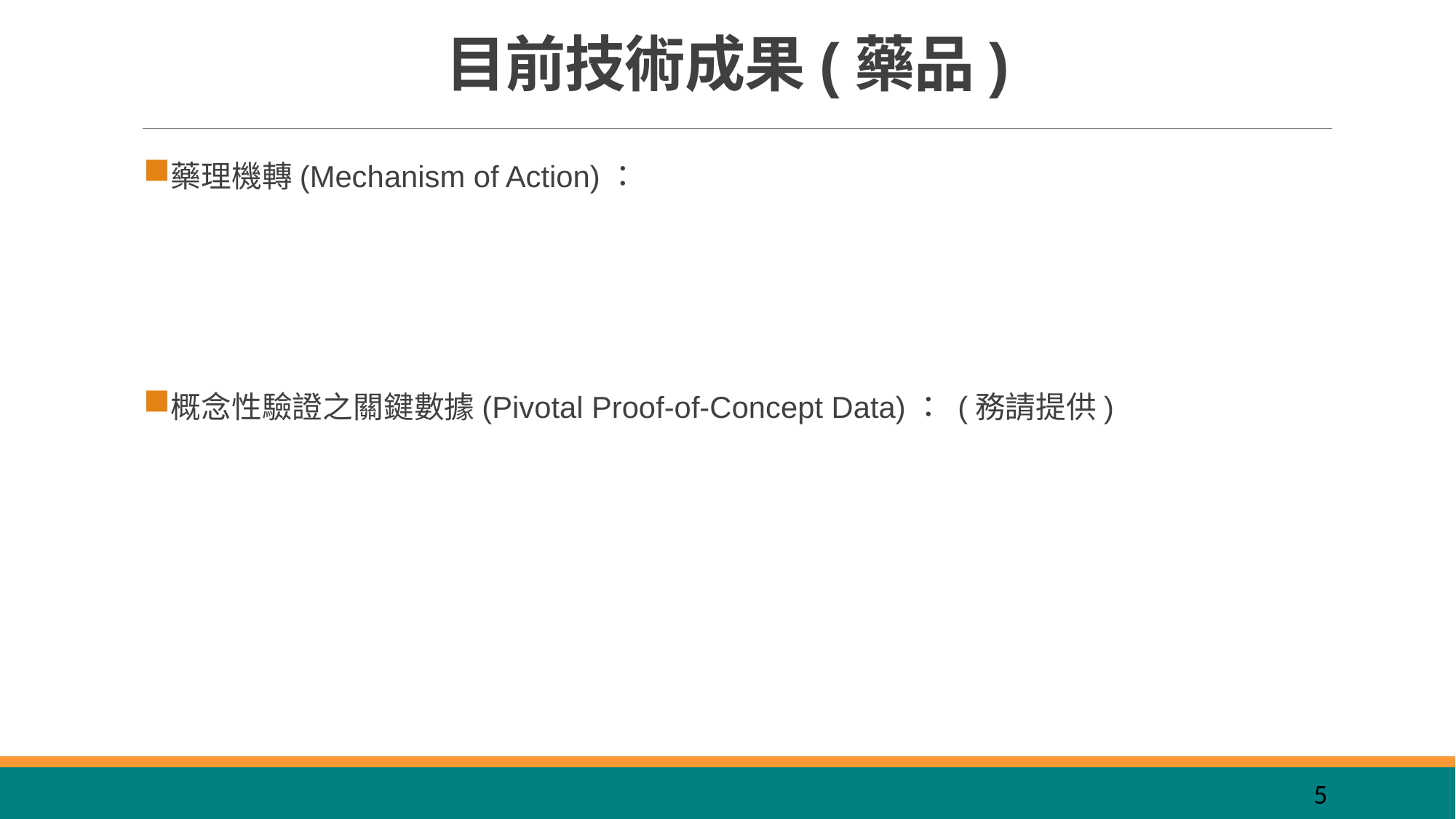

目前技術成果(藥品)
藥理機轉(Mechanism of Action)：

概念性驗證之關鍵數據(Pivotal Proof-of-Concept Data)： (務請提供)
5